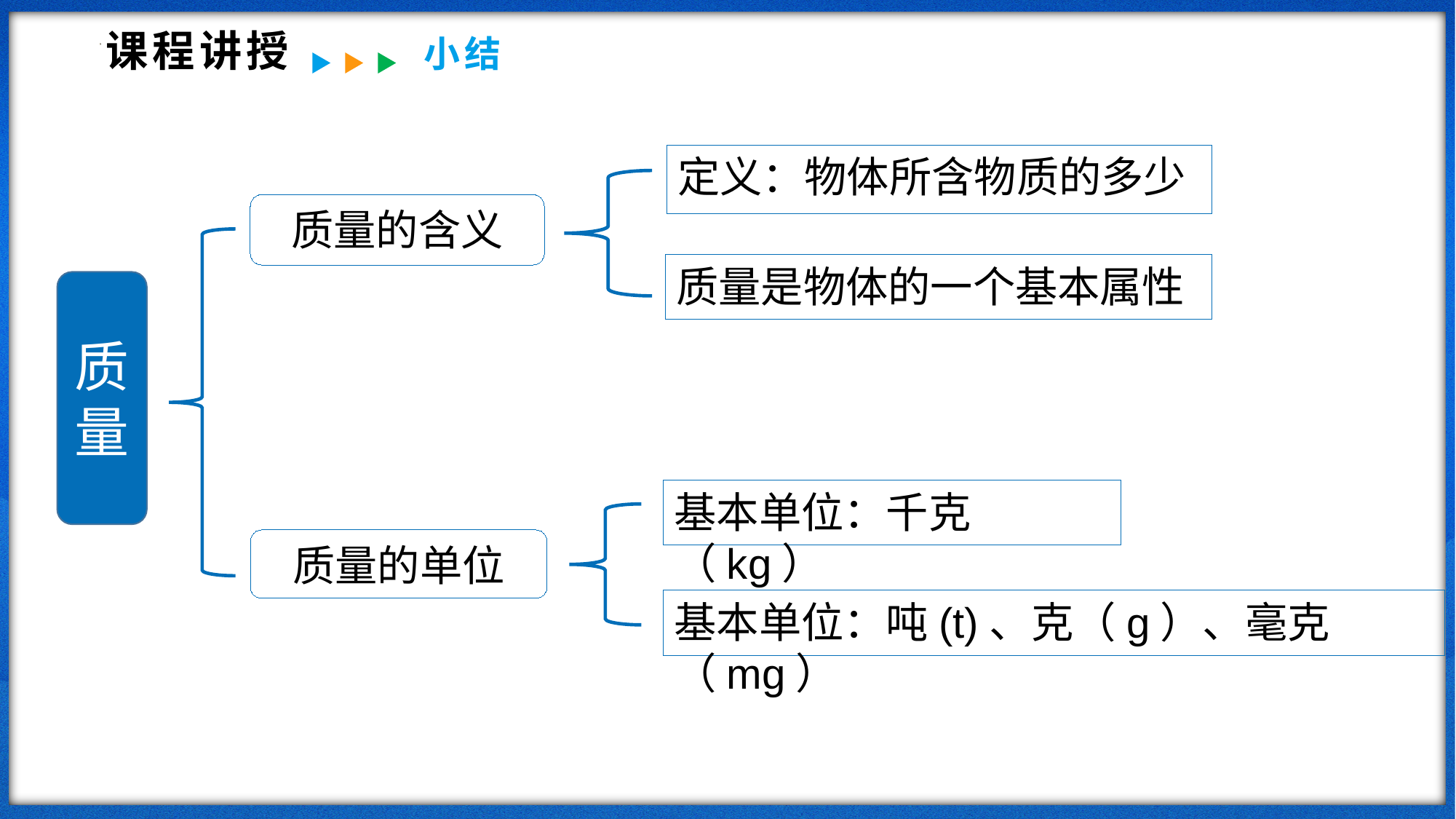

课程讲授
小结

定义：物体所含物质的多少

质量的含义

质量是物体的一个基本属性
质量
基本单位：千克（kg）

质量的单位
基本单位：吨(t)、克（g）、毫克（mg）